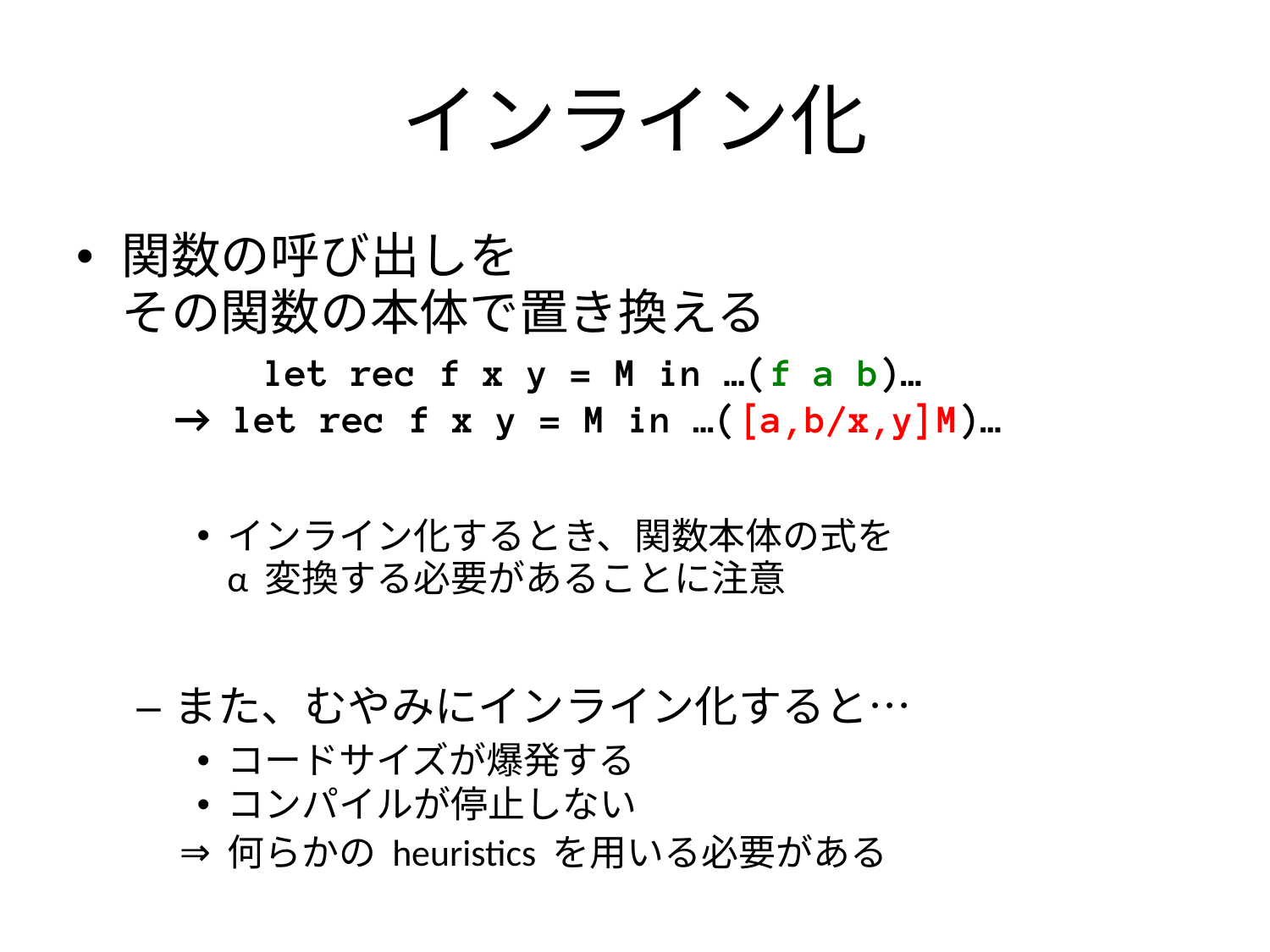

# インライン化
関数の呼び出しを
その関数の本体で置き換える
　　let rec f x y = M in …(f a b)…
→ let rec f x y = M in …([a,b/x,y]M)…

インライン化するとき、関数本体の式を
α 変換する必要があることに注意

また、むやみにインライン化すると…
コードサイズが爆発する
コンパイルが停止しない
何らかの heuristics を用いる必要がある